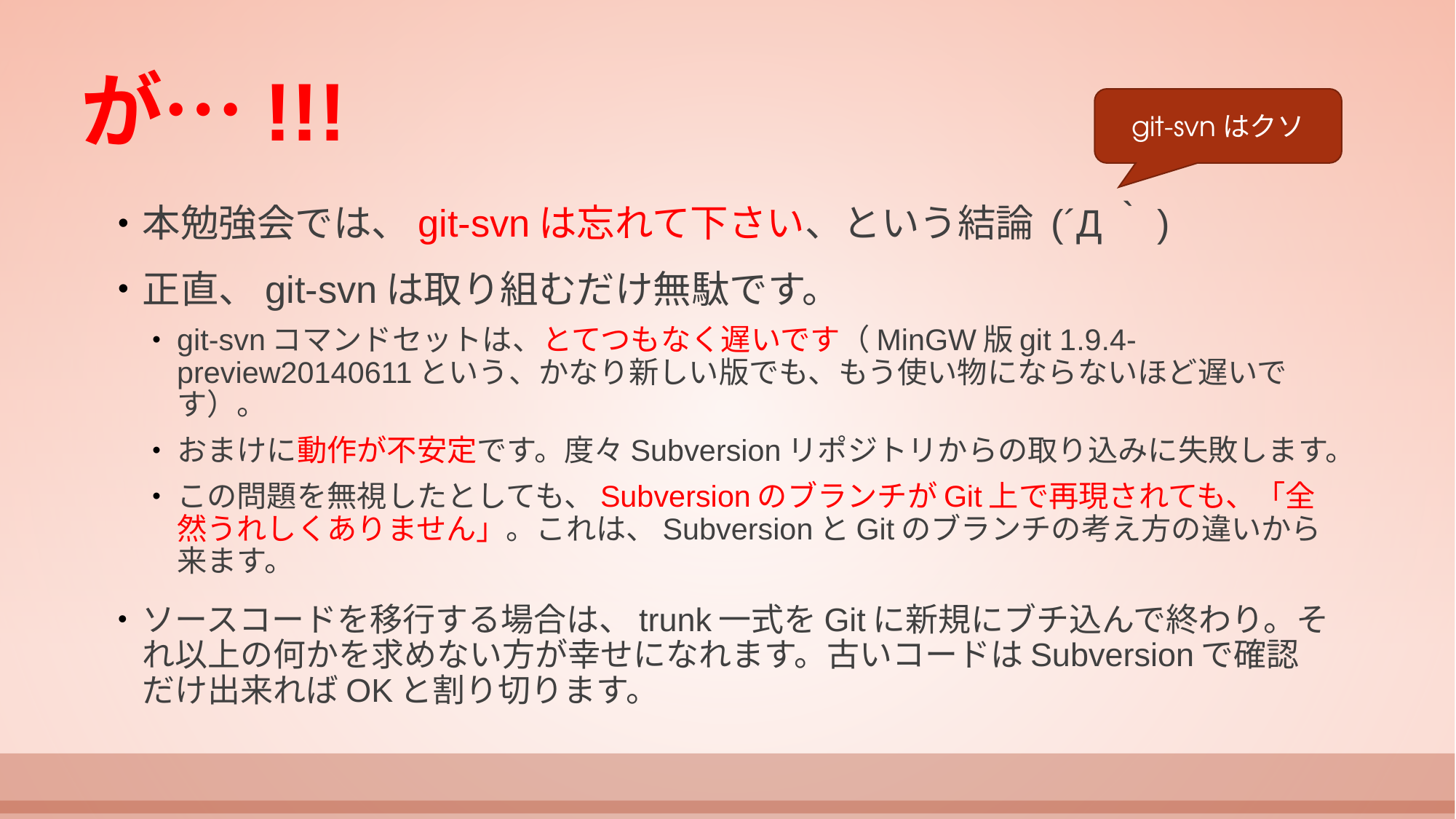

# が…!!!
git-svnはクソ
本勉強会では、git-svnは忘れて下さい、という結論 (´Д｀)
正直、git-svnは取り組むだけ無駄です。
git-svnコマンドセットは、とてつもなく遅いです（MinGW版git 1.9.4-preview20140611という、かなり新しい版でも、もう使い物にならないほど遅いです）。
おまけに動作が不安定です。度々Subversionリポジトリからの取り込みに失敗します。
この問題を無視したとしても、SubversionのブランチがGit上で再現されても、「全然うれしくありません」。これは、SubversionとGitのブランチの考え方の違いから来ます。
ソースコードを移行する場合は、trunk一式をGitに新規にブチ込んで終わり。それ以上の何かを求めない方が幸せになれます。古いコードはSubversionで確認だけ出来ればOKと割り切ります。